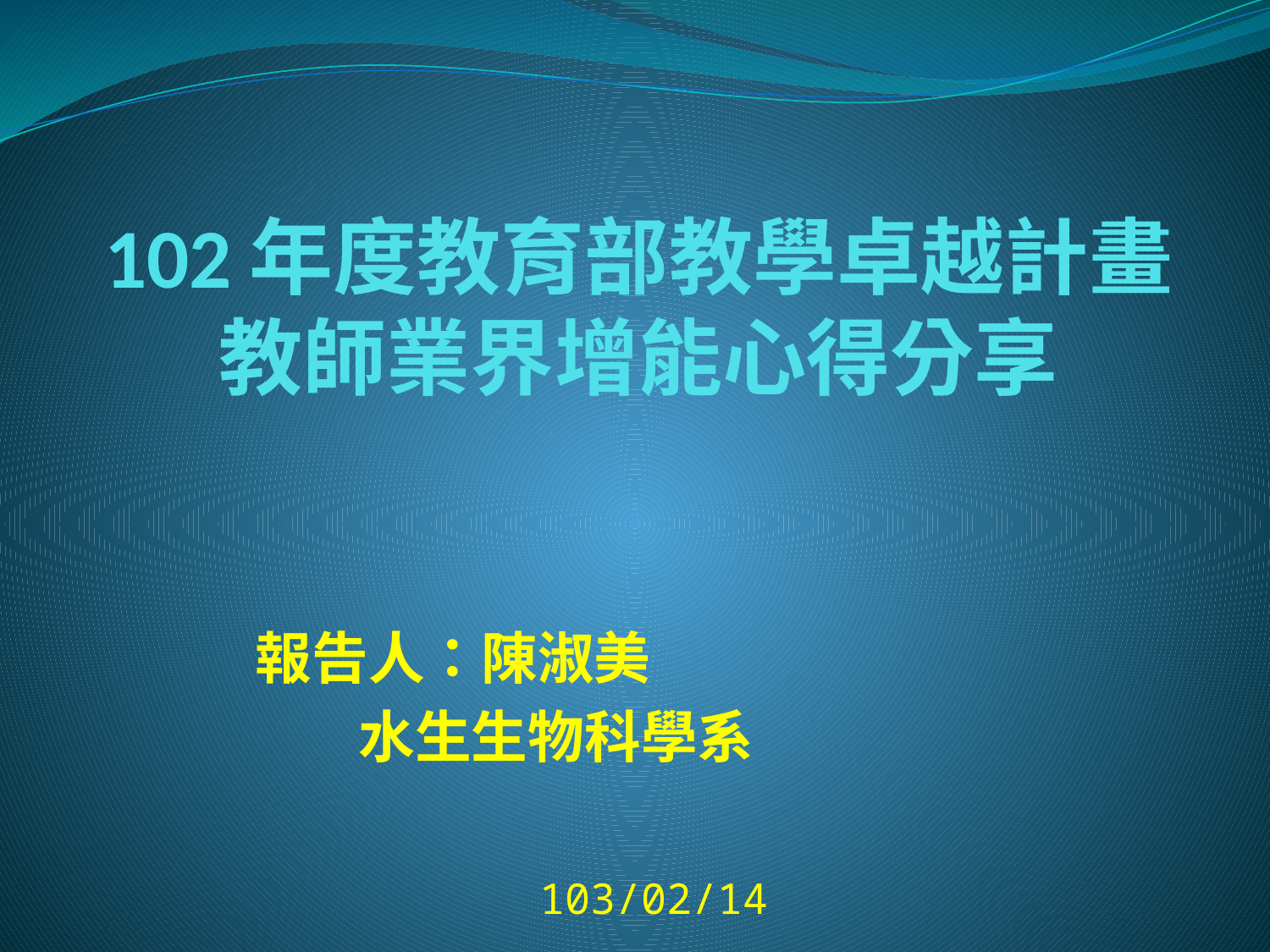

# 102年度教育部教學卓越計畫 教師業界增能心得分享
  報告人：陳淑美
          水生生物科學系

103/02/14